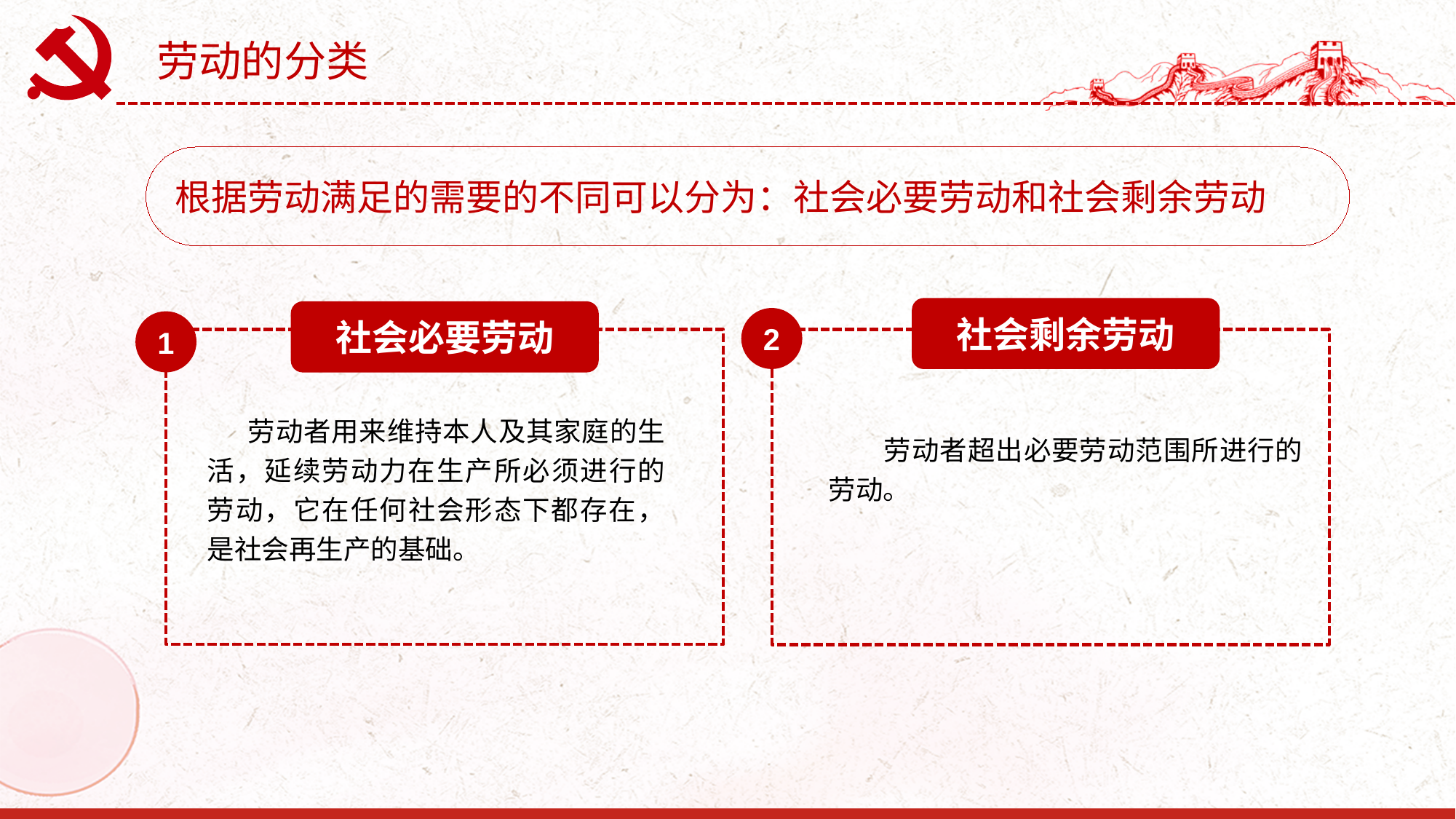

劳动的分类
根据劳动满足的需要的不同可以分为：社会必要劳动和社会剩余劳动
社会剩余劳动
社会必要劳动
2
1

     劳动者用来维持本人及其家庭的生活，延续劳动力在生产所必须进行的劳动，它在任何社会形态下都存在，是社会再生产的基础。
       劳动者超出必要劳动范围所进行的劳动。